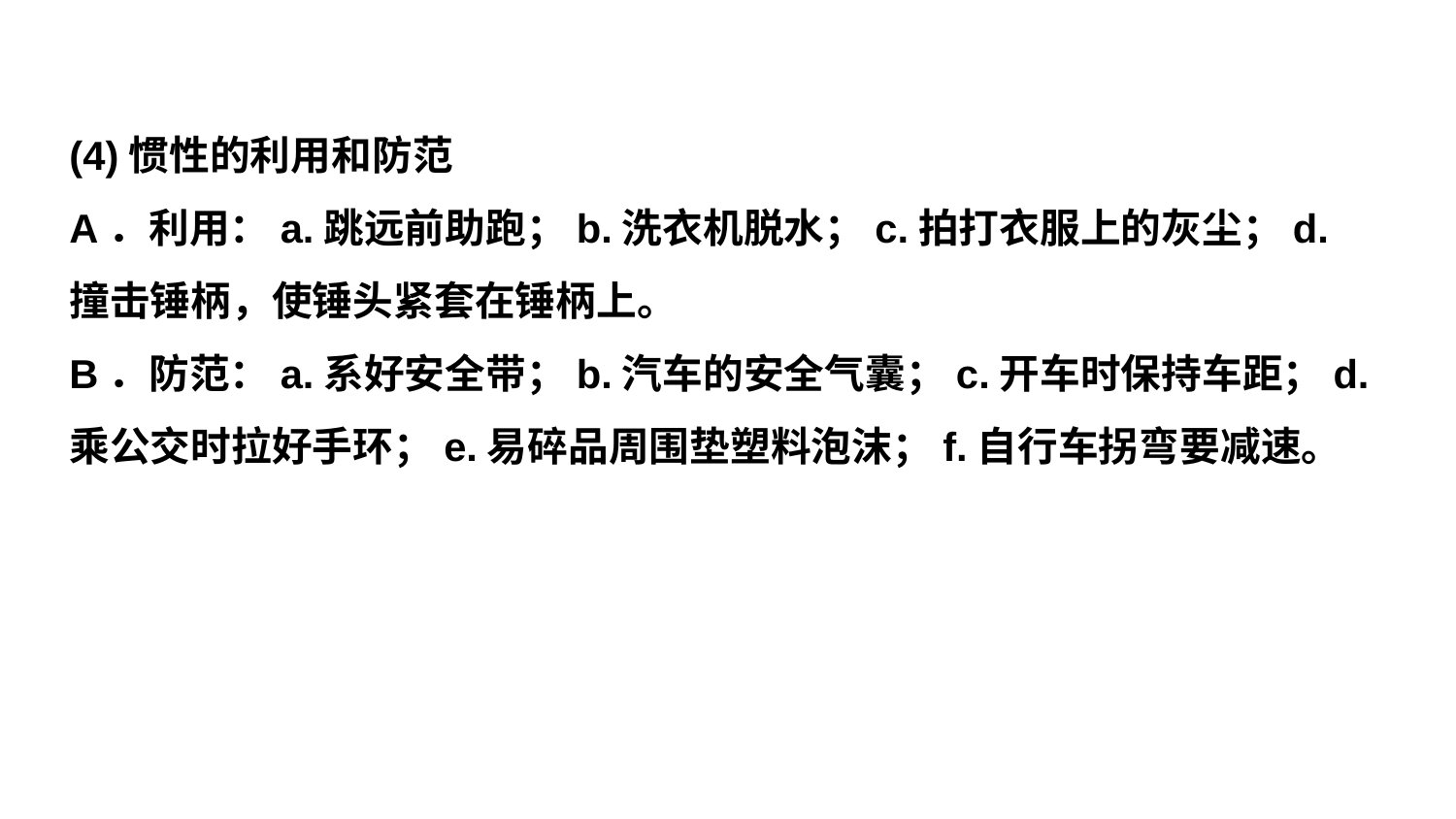

(4)惯性的利用和防范
A．利用：a.跳远前助跑；b.洗衣机脱水；c.拍打衣服上的灰尘；d.撞击锤柄，使锤头紧套在锤柄上。
B．防范：a.系好安全带；b.汽车的安全气囊；c.开车时保持车距；d.乘公交时拉好手环；e.易碎品周围垫塑料泡沫；f.自行车拐弯要减速。